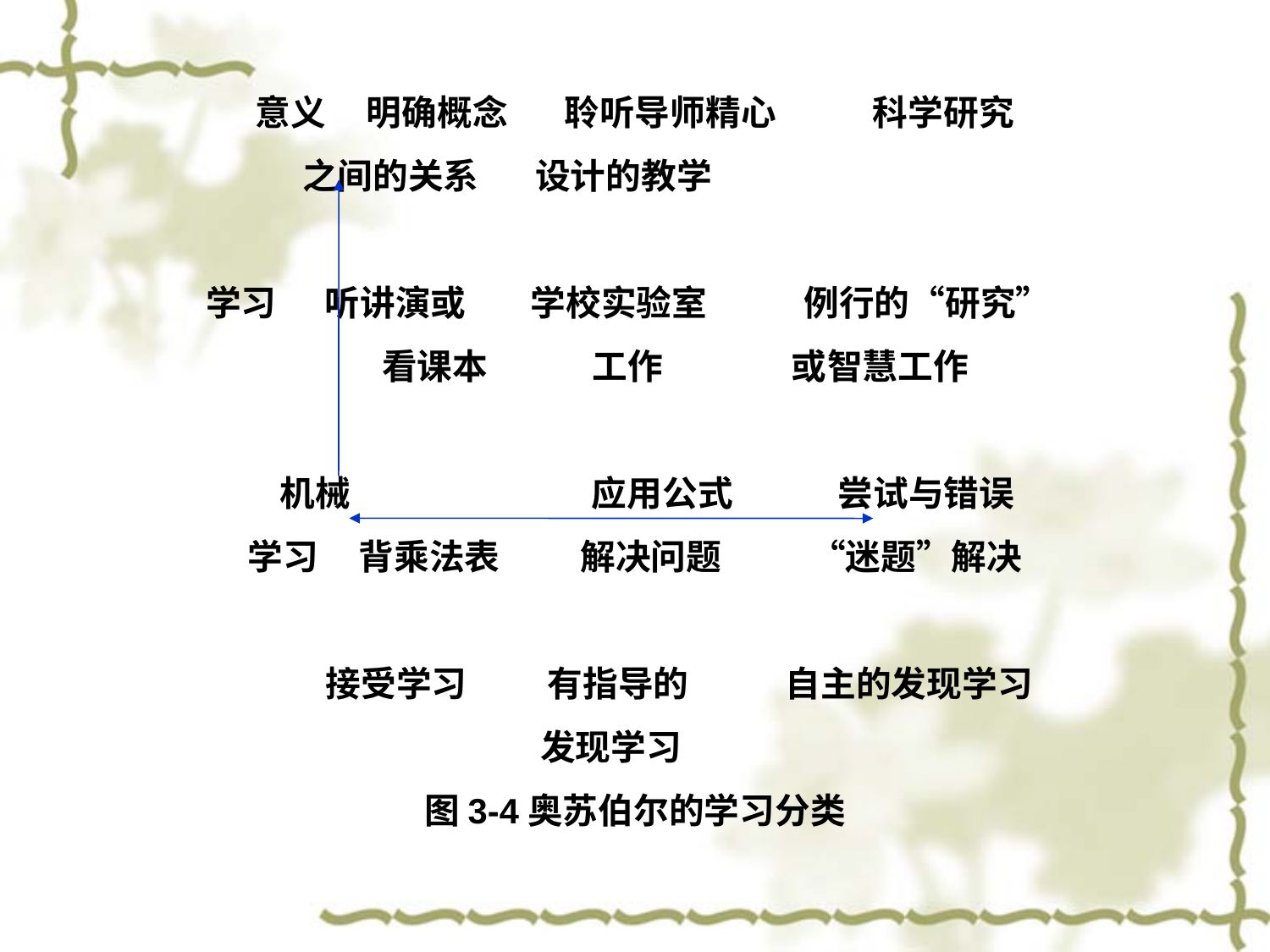

意义     明确概念       聆听导师精心            科学研究
                                   之间的关系       设计的教学

                       学习      听讲演或        学校实验室            例行的“研究”
         看课本             工作                或智慧工作

  机械                              应用公式             尝试与错误
学习     背乘法表          解决问题           “迷题”解决

          接受学习          有指导的            自主的发现学习
 发现学习
图3-4奥苏伯尔的学习分类